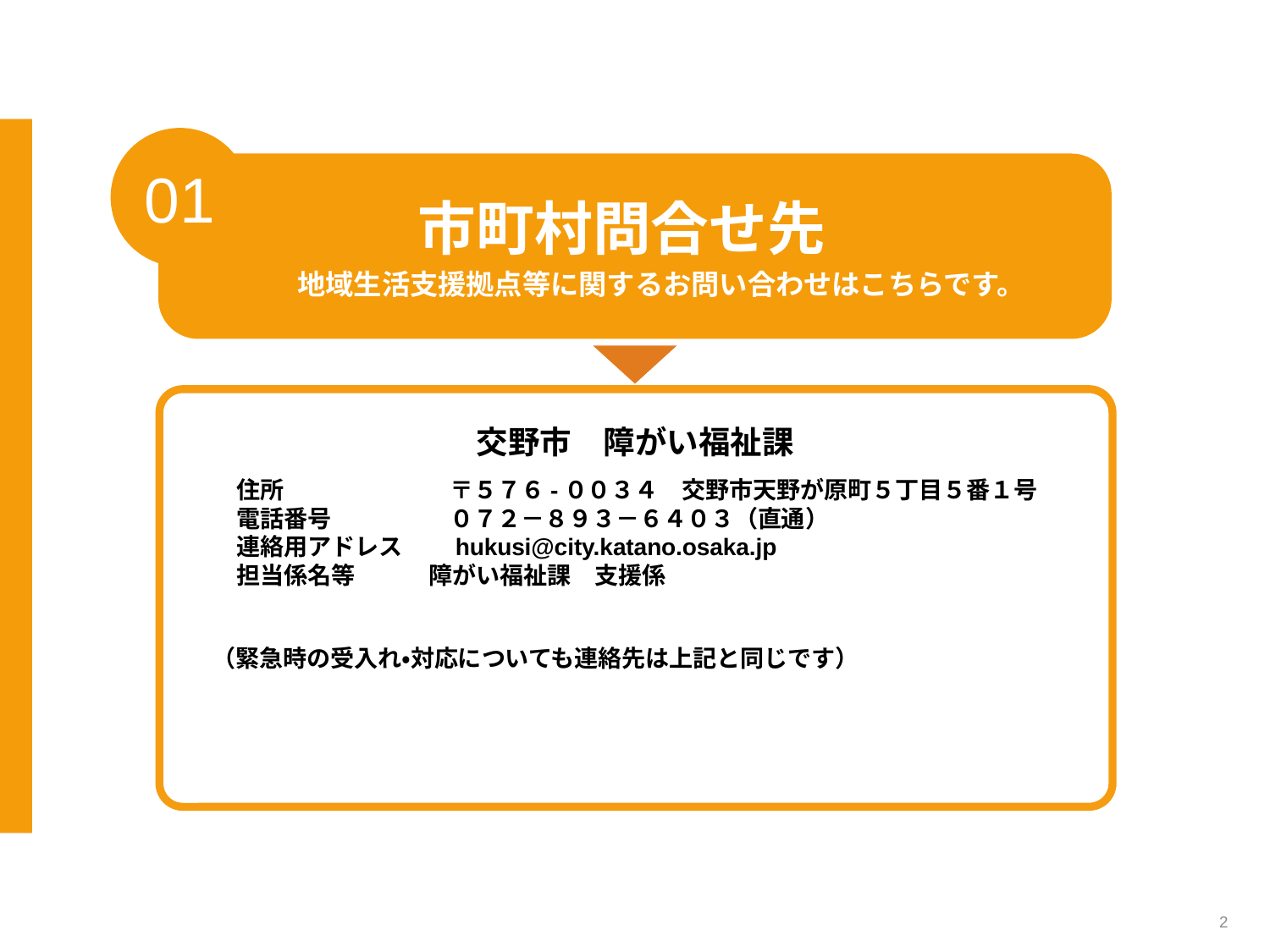

01

市町村問合せ先
地域生活支援拠点等に関するお問い合わせはこちらです。

交野市　障がい福祉課
　　住所　　　　　　　〒５７６-００３４　交野市天野が原町５丁目５番１号
　　電話番号　　　　　０７２－８９３－６４０３（直通）
　　連絡用アドレス　　hukusi@city.katano.osaka.jp
　　担当係名等              障がい福祉課　支援係
　（緊急時の受入れ・対応についても連絡先は上記と同じです）
2